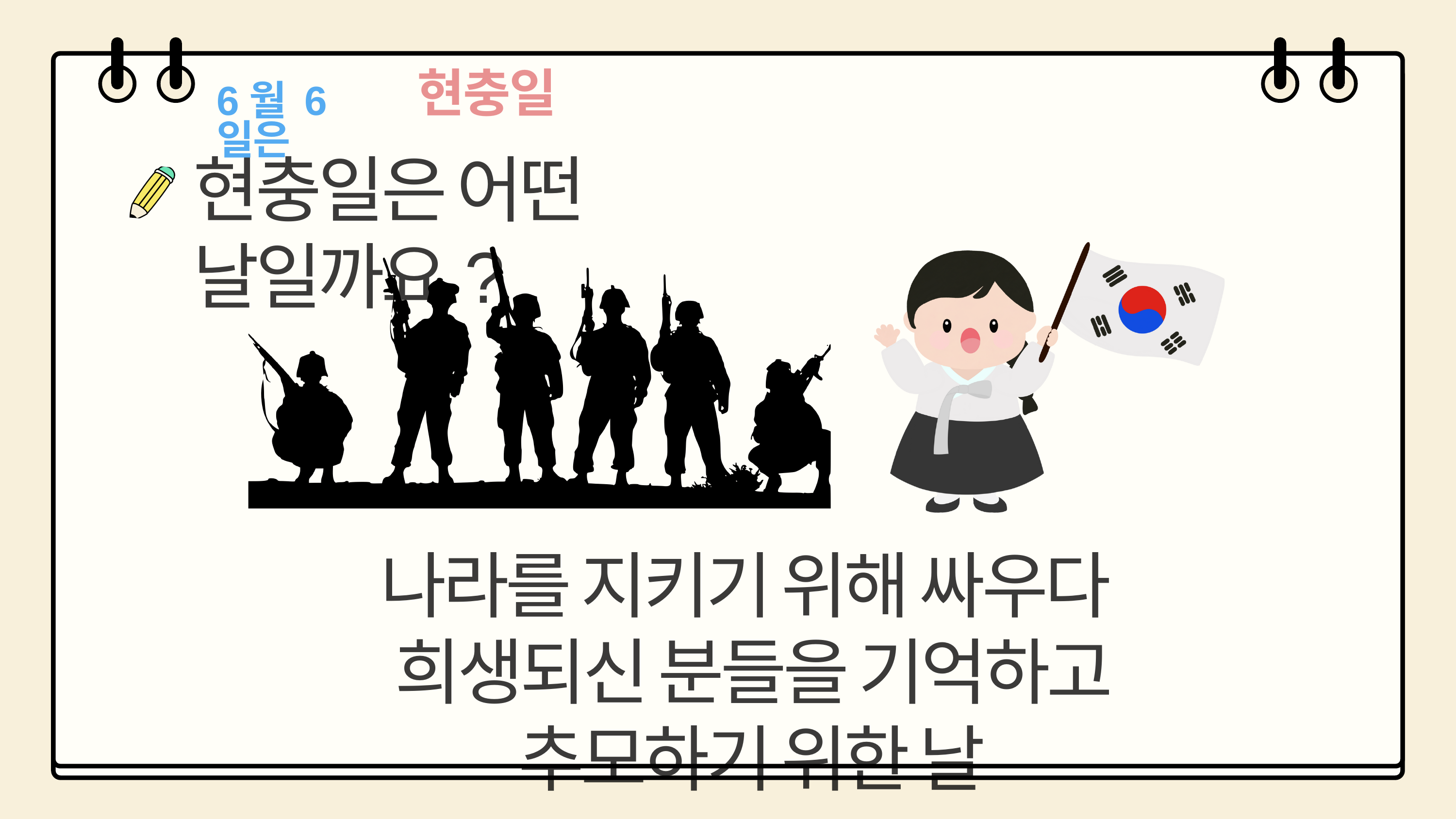

현충일
6월 6일은
현충일은 어떤 날일까요?

나라를 지키기 위해 싸우다
희생되신 분들을 기억하고 추모하기 위한 날